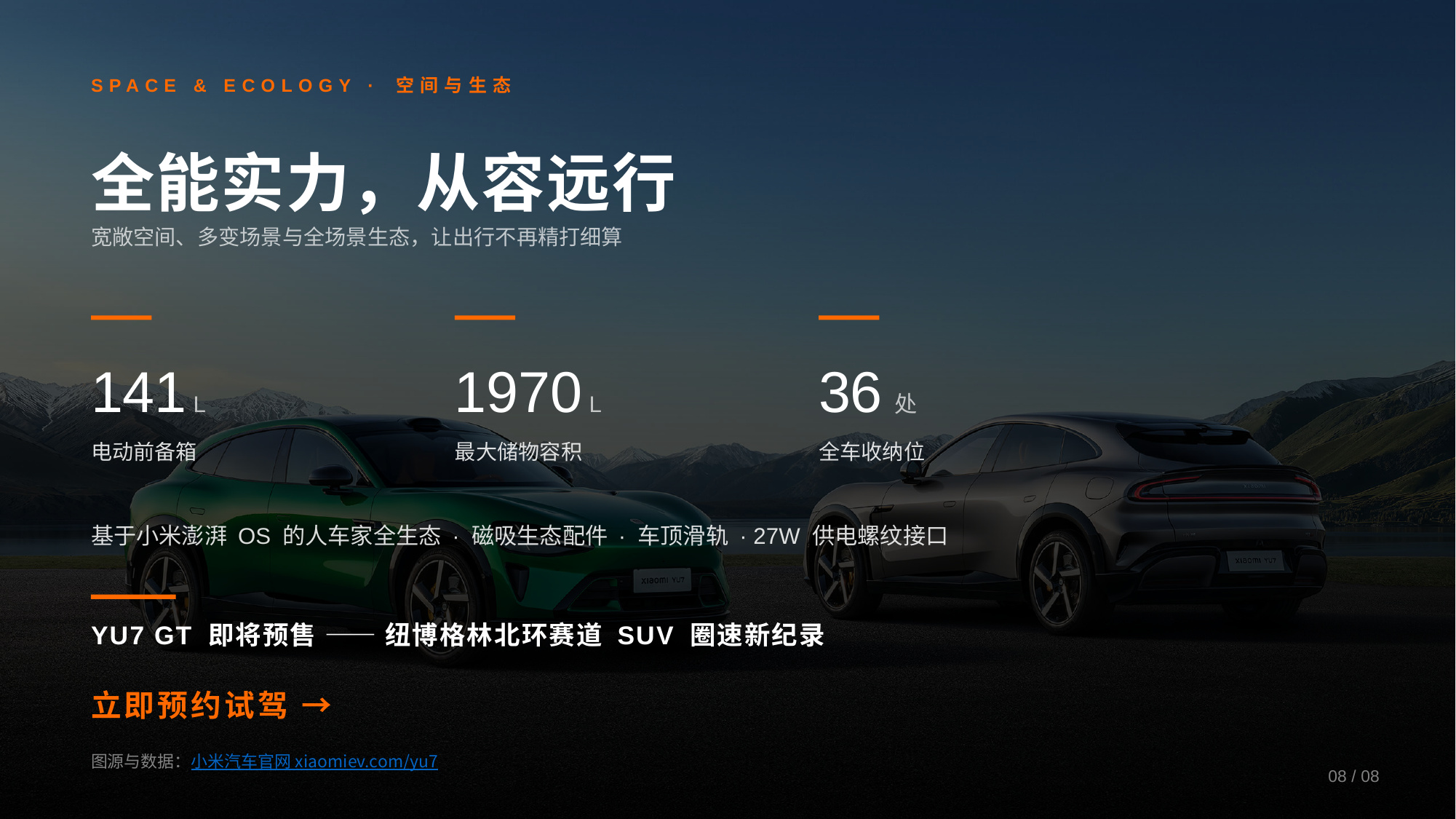

SPACE & ECOLOGY · 空间与生态
全能实力，从容远行
宽敞空间、多变场景与全场景生态，让出行不再精打细算

141 L
1970 L
36 处
电动前备箱
最大储物容积
全车收纳位
基于小米澎湃 OS 的人车家全生态 · 磁吸生态配件 · 车顶滑轨 · 27W 供电螺纹接口

YU7 GT 即将预售 —— 纽博格林北环赛道 SUV 圈速新纪录
立即预约试驾 →
图源与数据：小米汽车官网 xiaomiev.com/yu7
08 / 08